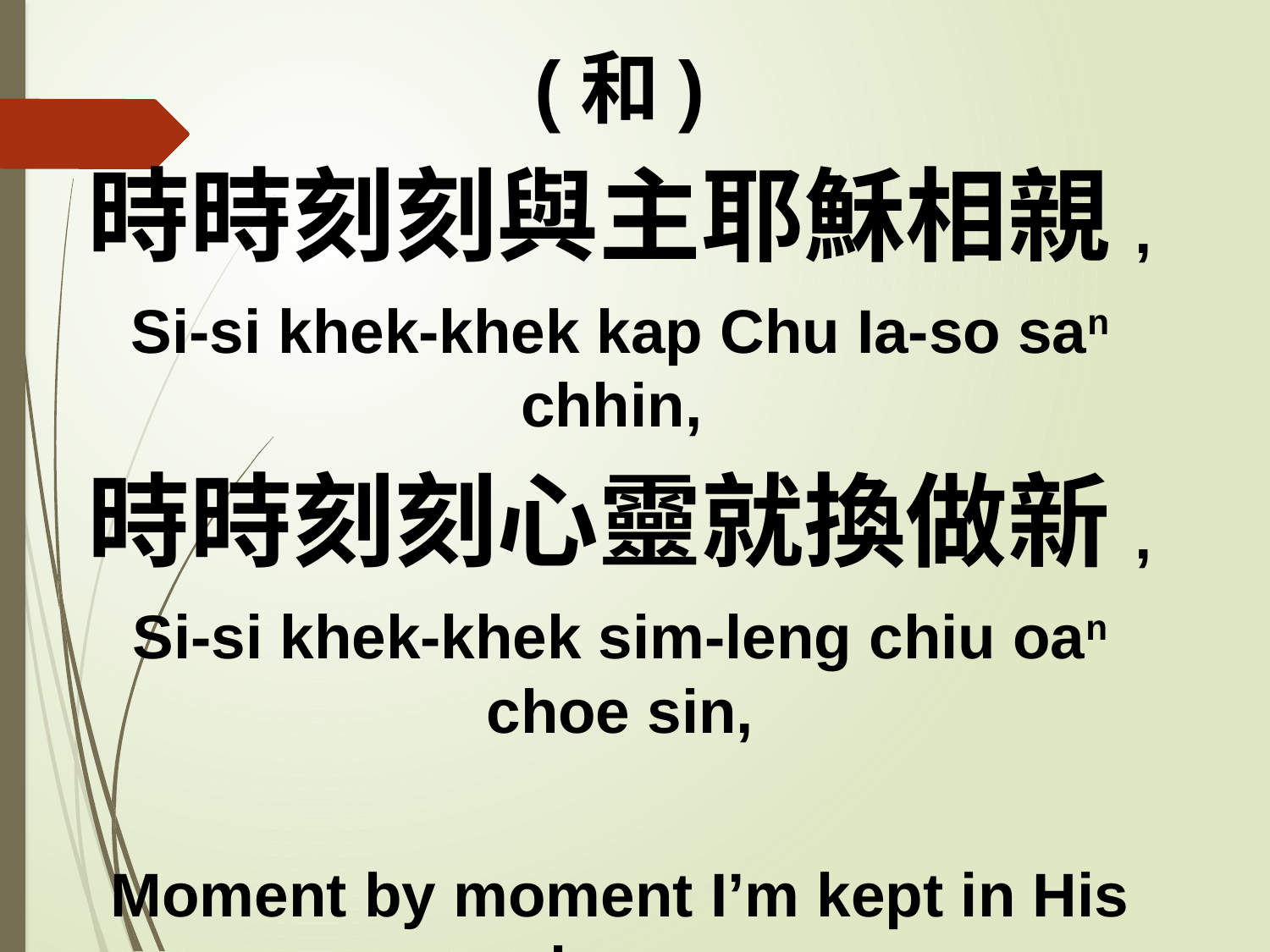

(和)
時時刻刻與主耶穌相親,
Si-si khek-khek kap Chu Ia-so san chhin,
時時刻刻心靈就換做新,
Si-si khek-khek sim-leng chiu oan choe sin,

Moment by moment I’m kept in His love,
Moment by moment I’ve life from above;